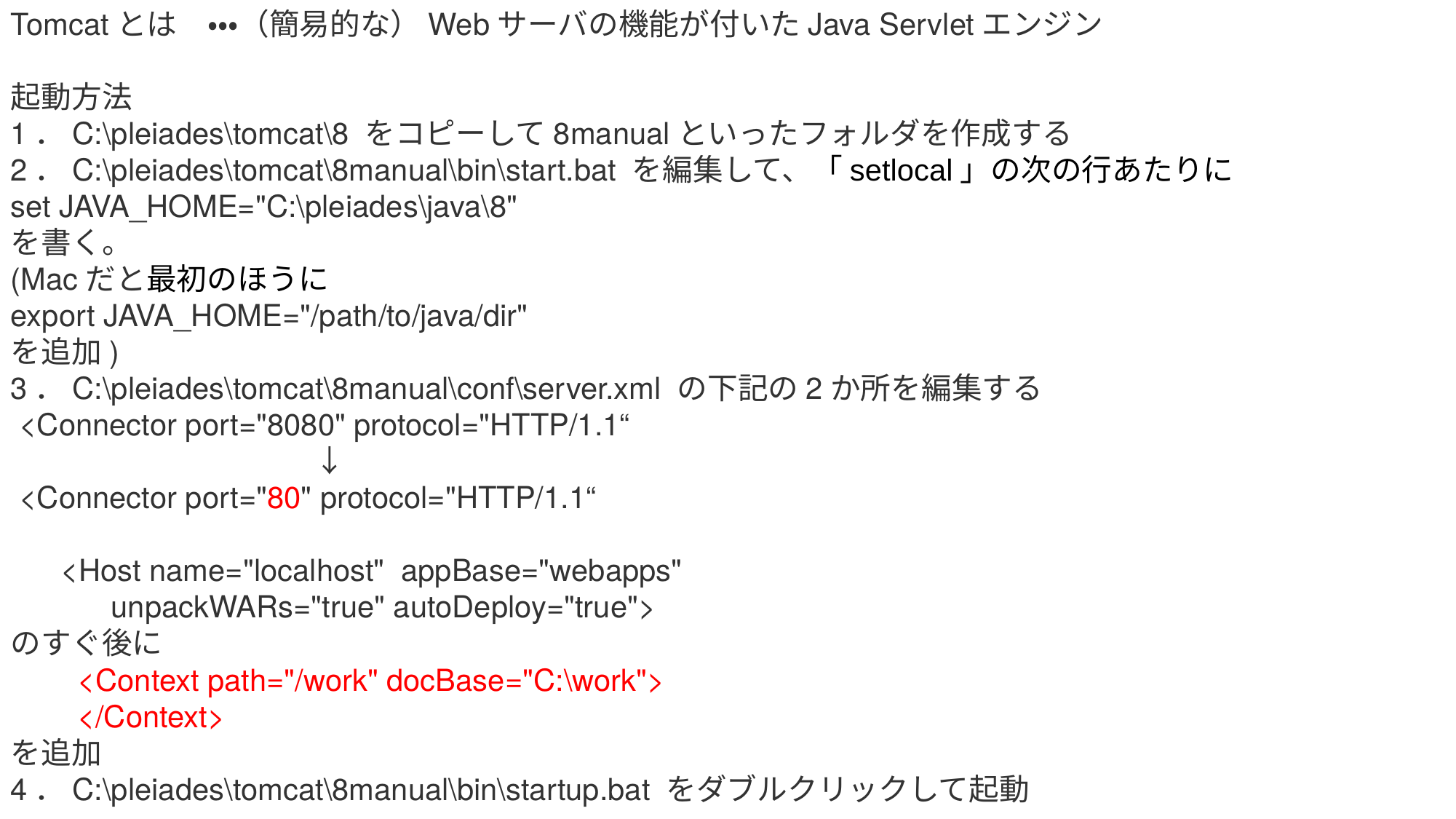

Tomcatとは　・・・（簡易的な）Webサーバの機能が付いたJava Servletエンジン

起動方法
1．C:\pleiades\tomcat\8 をコピーして8manualといったフォルダを作成する
2．C:\pleiades\tomcat\8manual\bin\start.bat を編集して、「setlocal」の次の行あたりに
set JAVA_HOME="C:\pleiades\java\8"
を書く。
(Macだと最初のほうに
export JAVA_HOME="/path/to/java/dir"
を追加)
3．C:\pleiades\tomcat\8manual\conf\server.xml の下記の2か所を編集する
 <Connector port="8080" protocol="HTTP/1.1“
　　　　　　　　　　↓
 <Connector port="80" protocol="HTTP/1.1“

      <Host name="localhost"  appBase="webapps"
            unpackWARs="true" autoDeploy="true">
のすぐ後に
        <Context path="/work" docBase="C:\work">
        </Context>
を追加
4．C:\pleiades\tomcat\8manual\bin\startup.bat をダブルクリックして起動